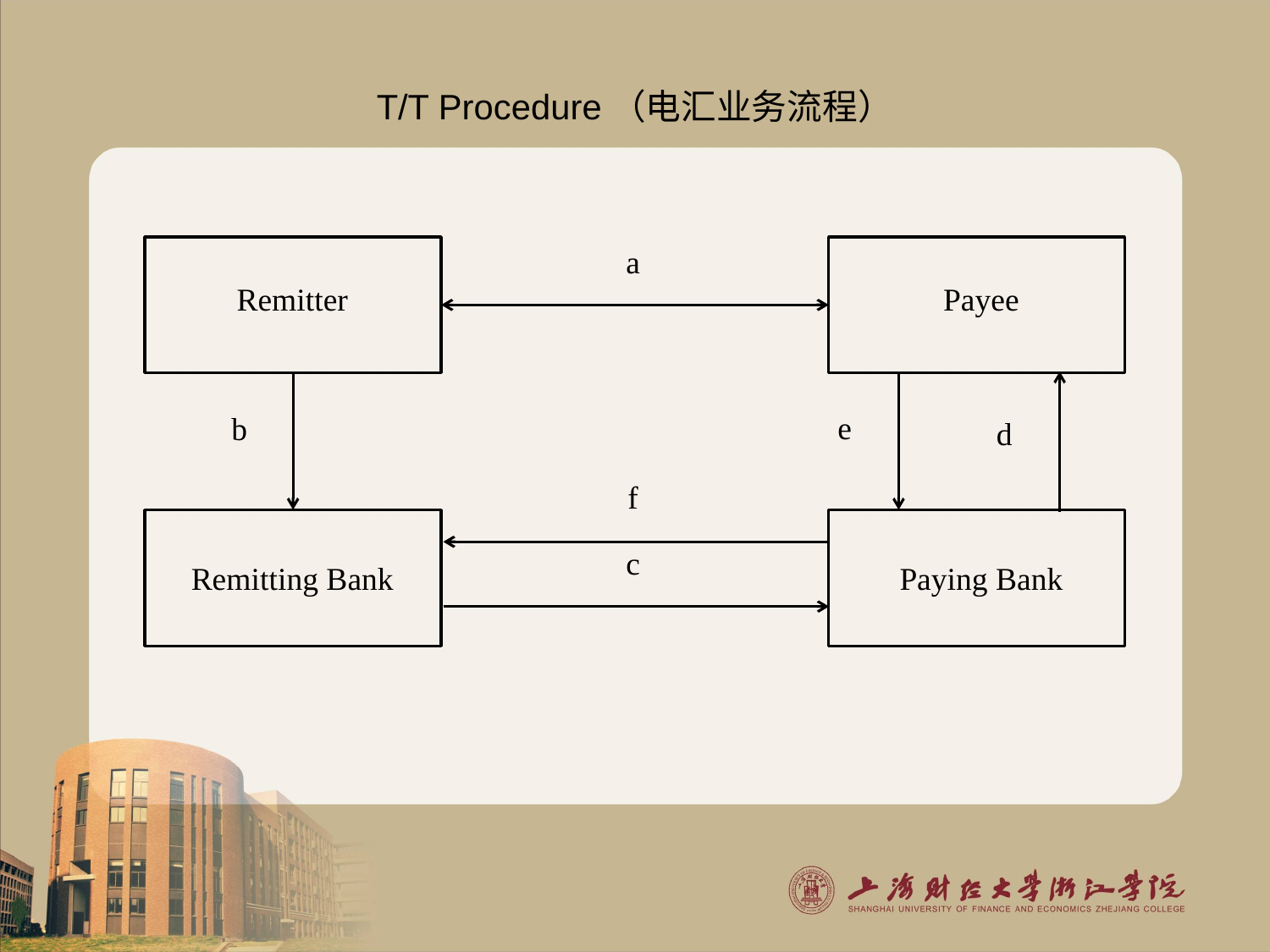

# T/T Procedure（电汇业务流程）

a

Remitter
Payee

Remitting Bank
Paying Bank
e
b
d
f
c